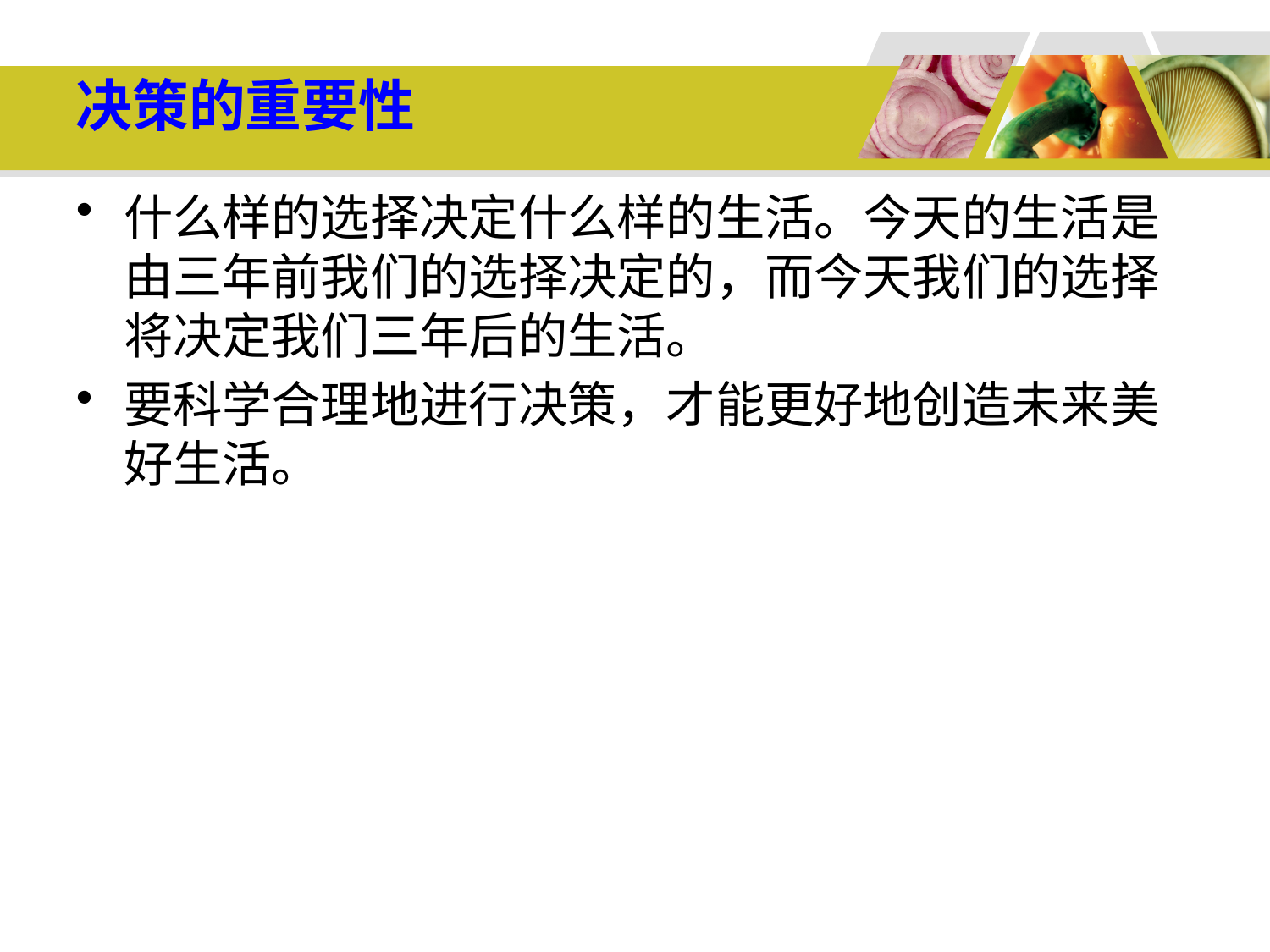

# 决策的重要性
什么样的选择决定什么样的生活。今天的生活是由三年前我们的选择决定的，而今天我们的选择将决定我们三年后的生活。
要科学合理地进行决策，才能更好地创造未来美好生活。